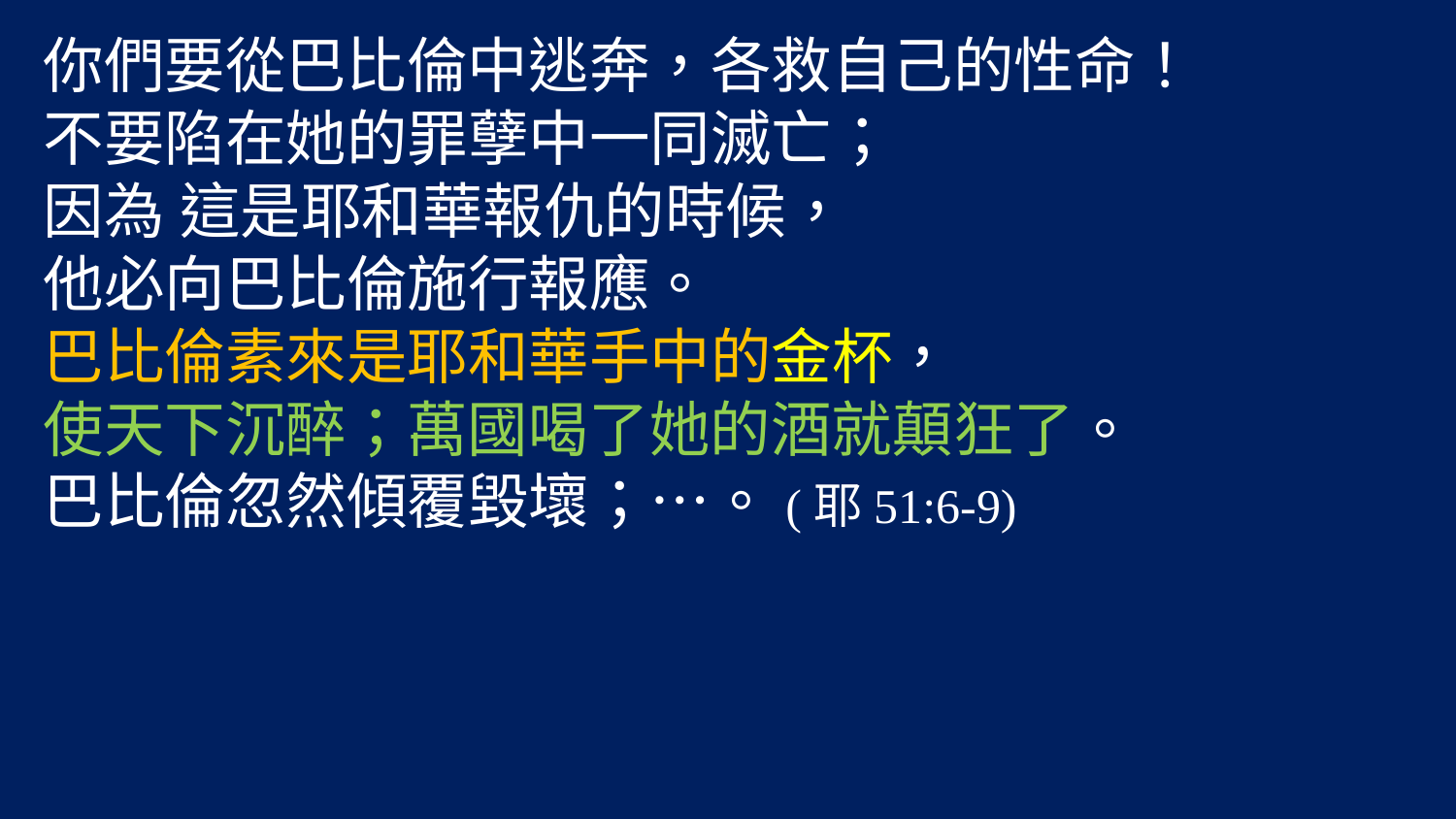

你們要從巴比倫中逃奔，各救自己的性命！
不要陷在她的罪孽中一同滅亡；
因為 這是耶和華報仇的時候，
他必向巴比倫施行報應。
巴比倫素來是耶和華手中的金杯，
使天下沉醉；萬國喝了她的酒就顛狂了。
巴比倫忽然傾覆毀壞；…。(耶51:6-9)